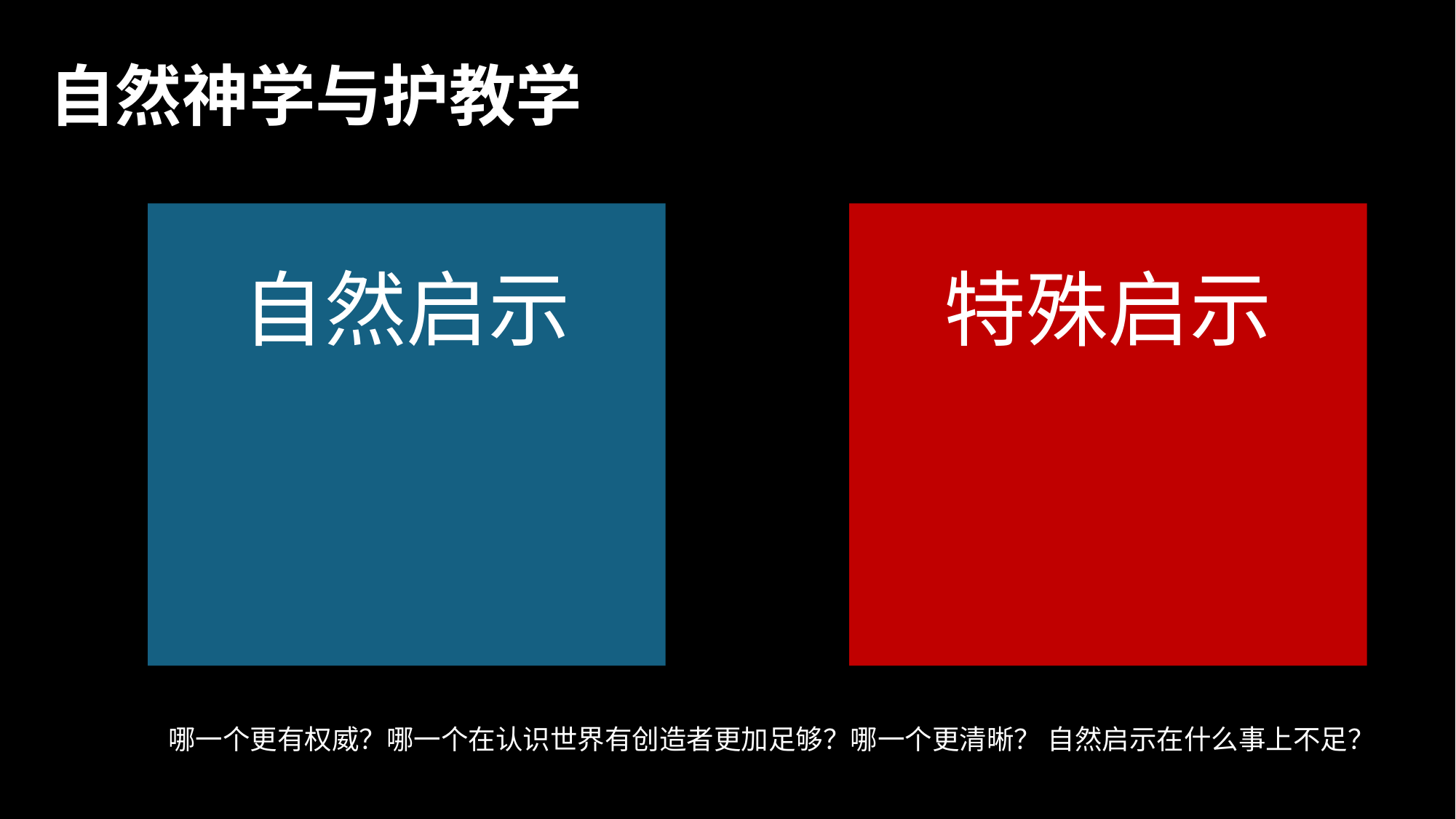

# 自然神学与护教学
自然启示

特殊启示

哪一个更有权威？哪一个在认识世界有创造者更加足够？哪一个更清晰？ 自然启示在什么事上不足？